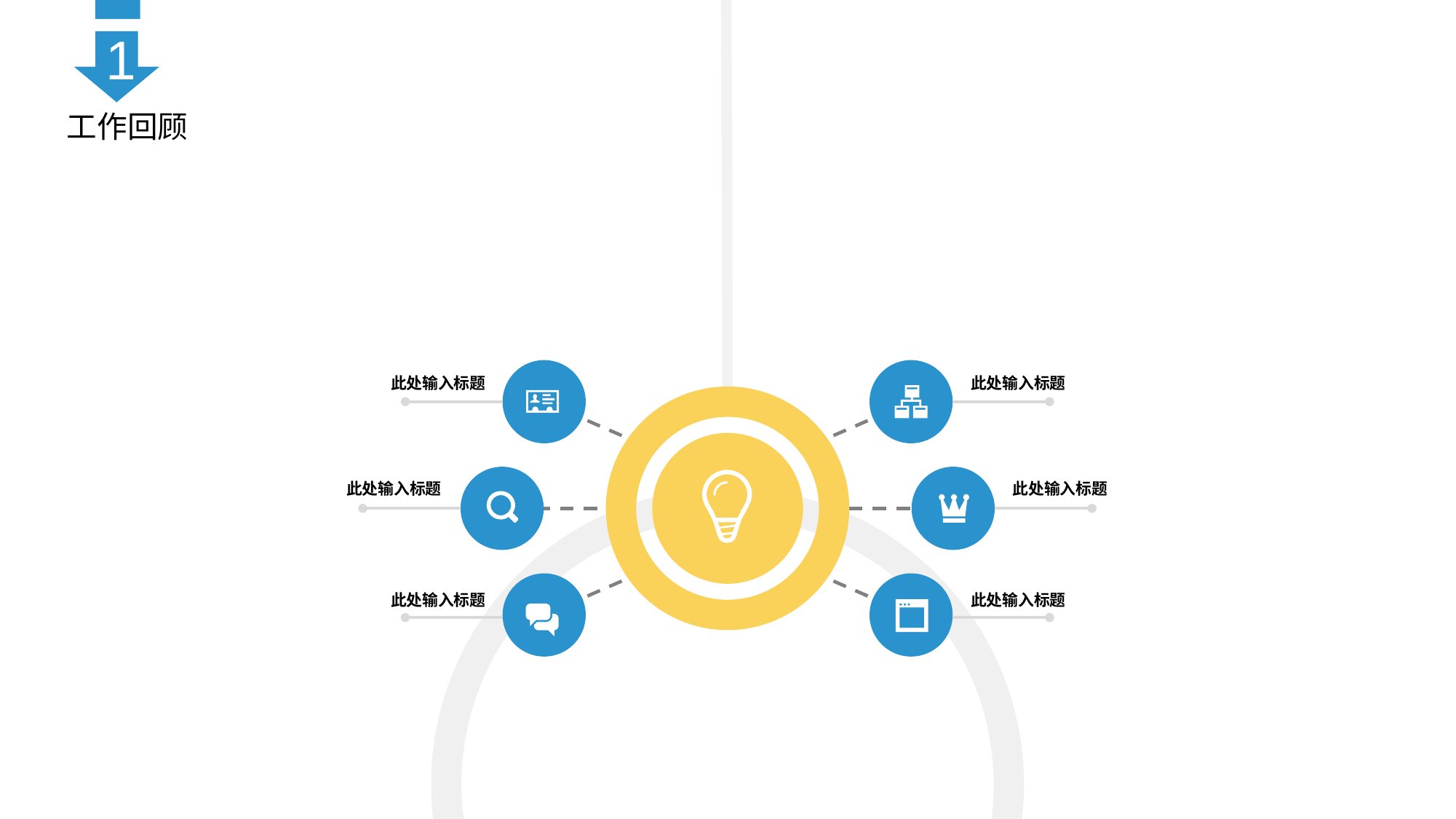

1
工作回顾

此处输入标题
此处输入标题

此处输入标题
此处输入标题

此处输入标题
此处输入标题